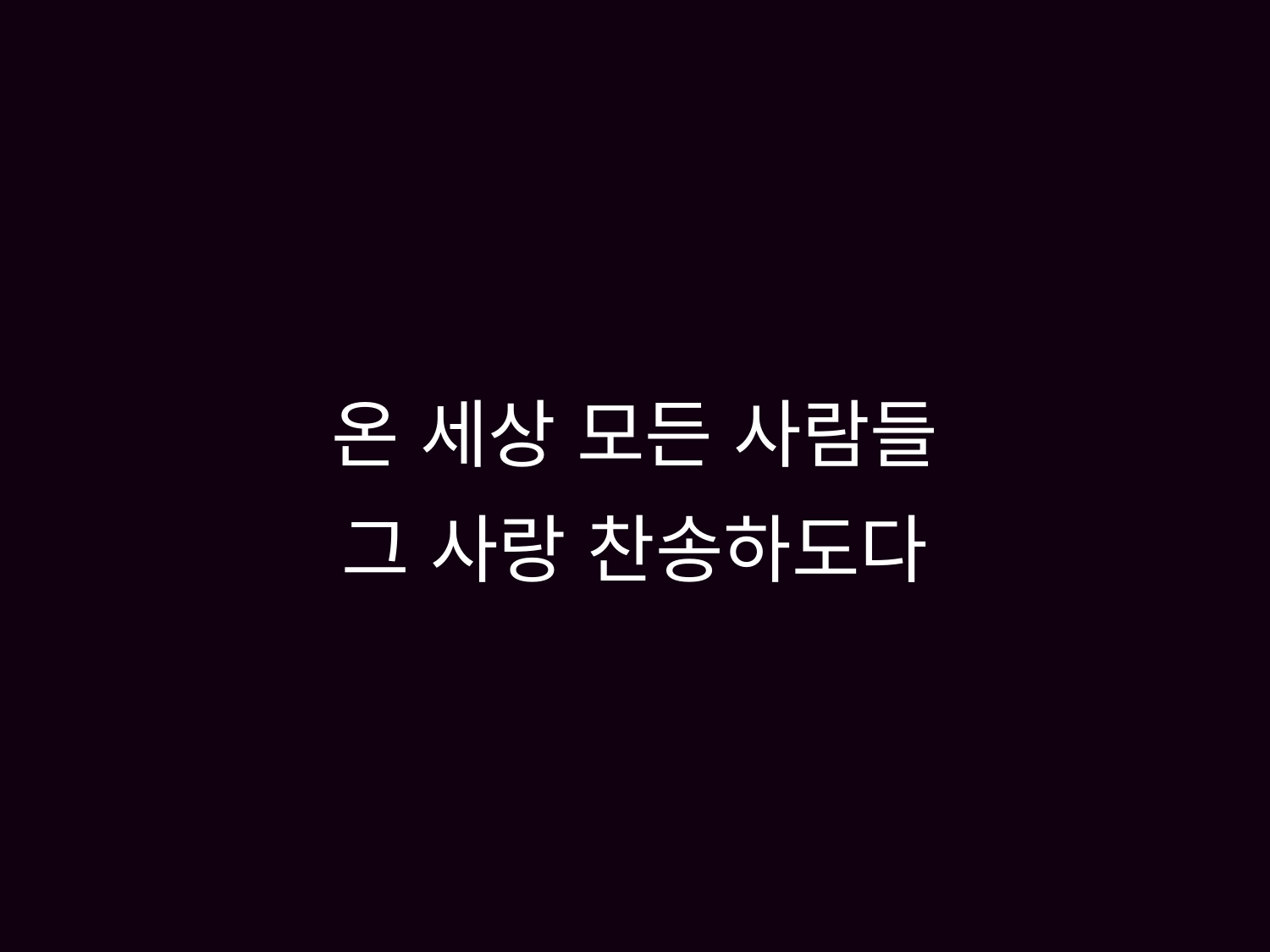

# 온 세상 모든 사람들 그 사랑 찬송하도다